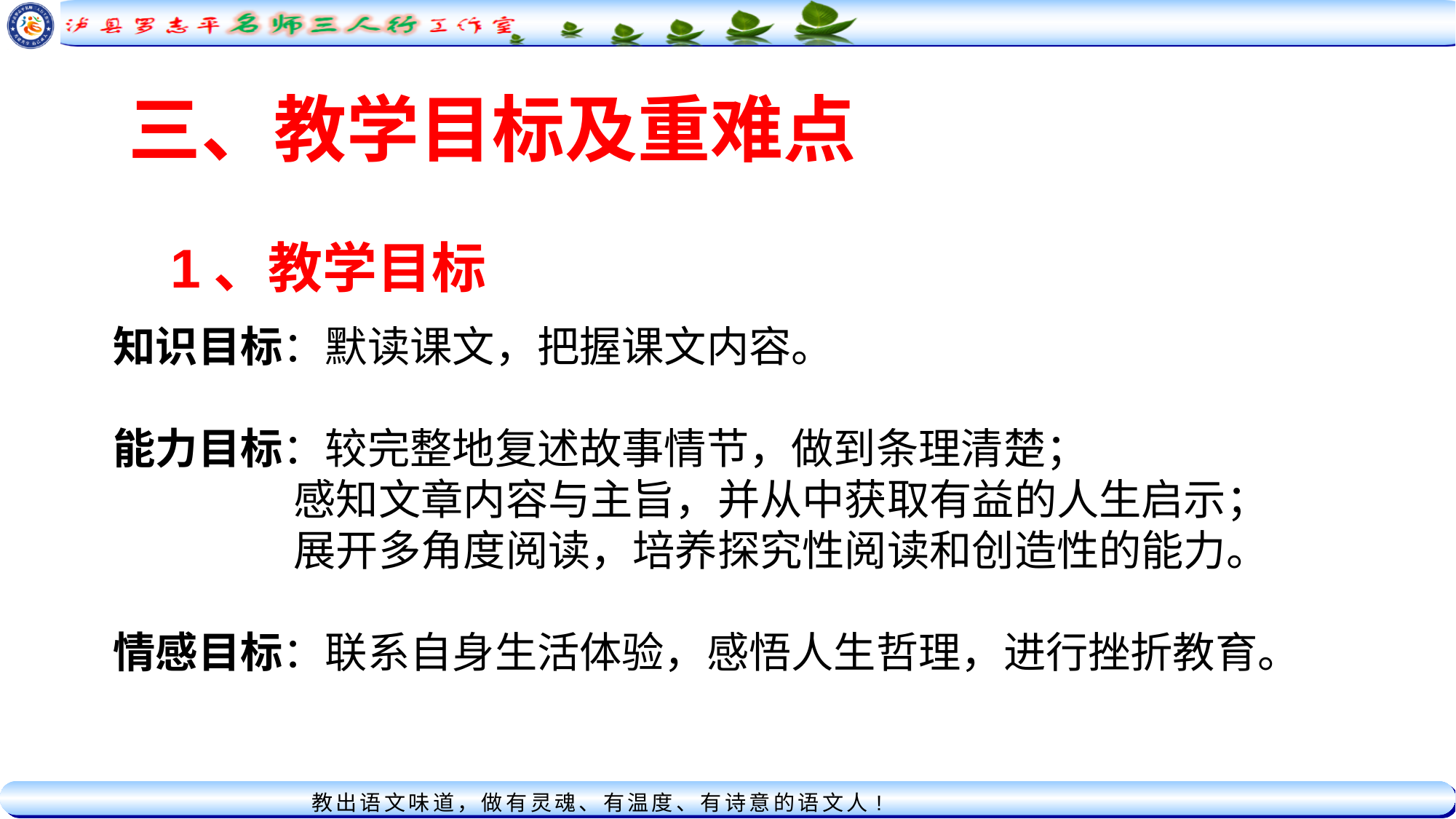

三、教学目标及重难点
1、教学目标
知识目标：默读课文，把握课文内容。
能力目标：较完整地复述故事情节，做到条理清楚；
                  感知文章内容与主旨，并从中获取有益的人生启示；
                  展开多角度阅读，培养探究性阅读和创造性的能力。
情感目标：联系自身生活体验，感悟人生哲理，进行挫折教育。